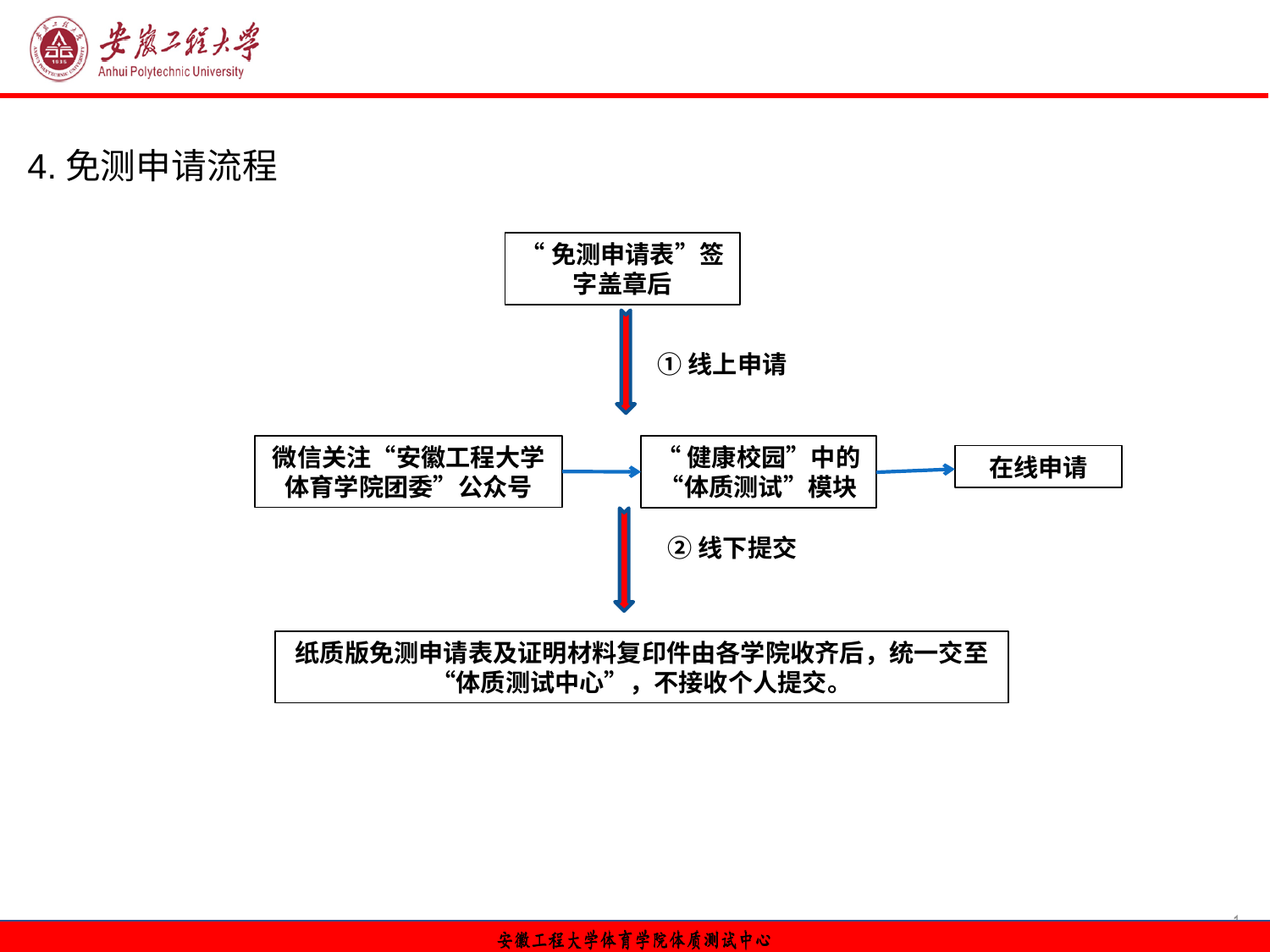

# 4.免测申请流程
“免测申请表”签字盖章后
①线上申请

微信关注“安徽工程大学体育学院团委”公众号
“健康校园”中的“体质测试”模块
在线申请
②线下提交

纸质版免测申请表及证明材料复印件由各学院收齐后，统一交至“体质测试中心”，不接收个人提交。
27